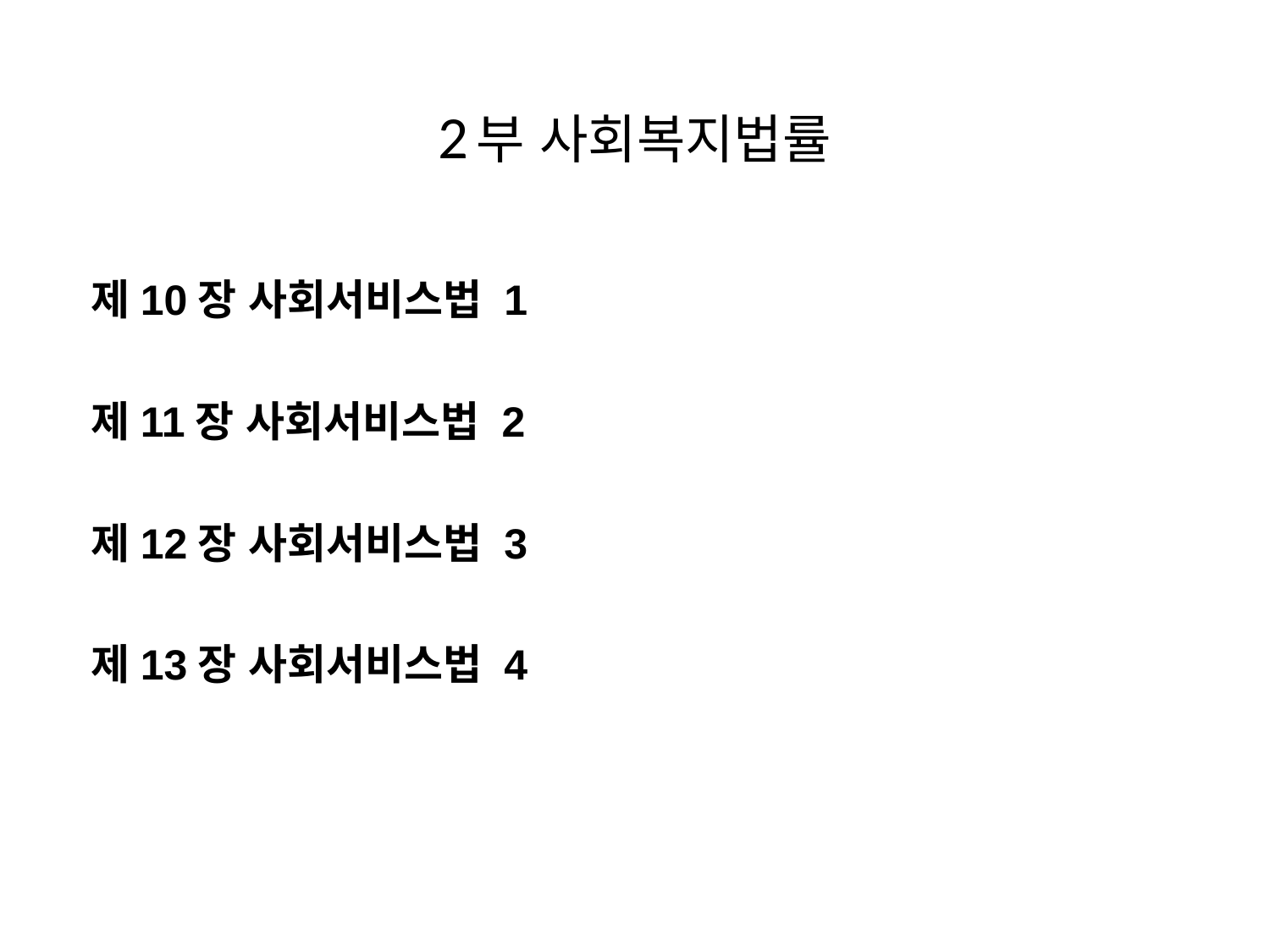

2부 사회복지법률
  제10장 사회서비스법 1
  제11장 사회서비스법 2
  제12장 사회서비스법 3
  제13장 사회서비스법 4